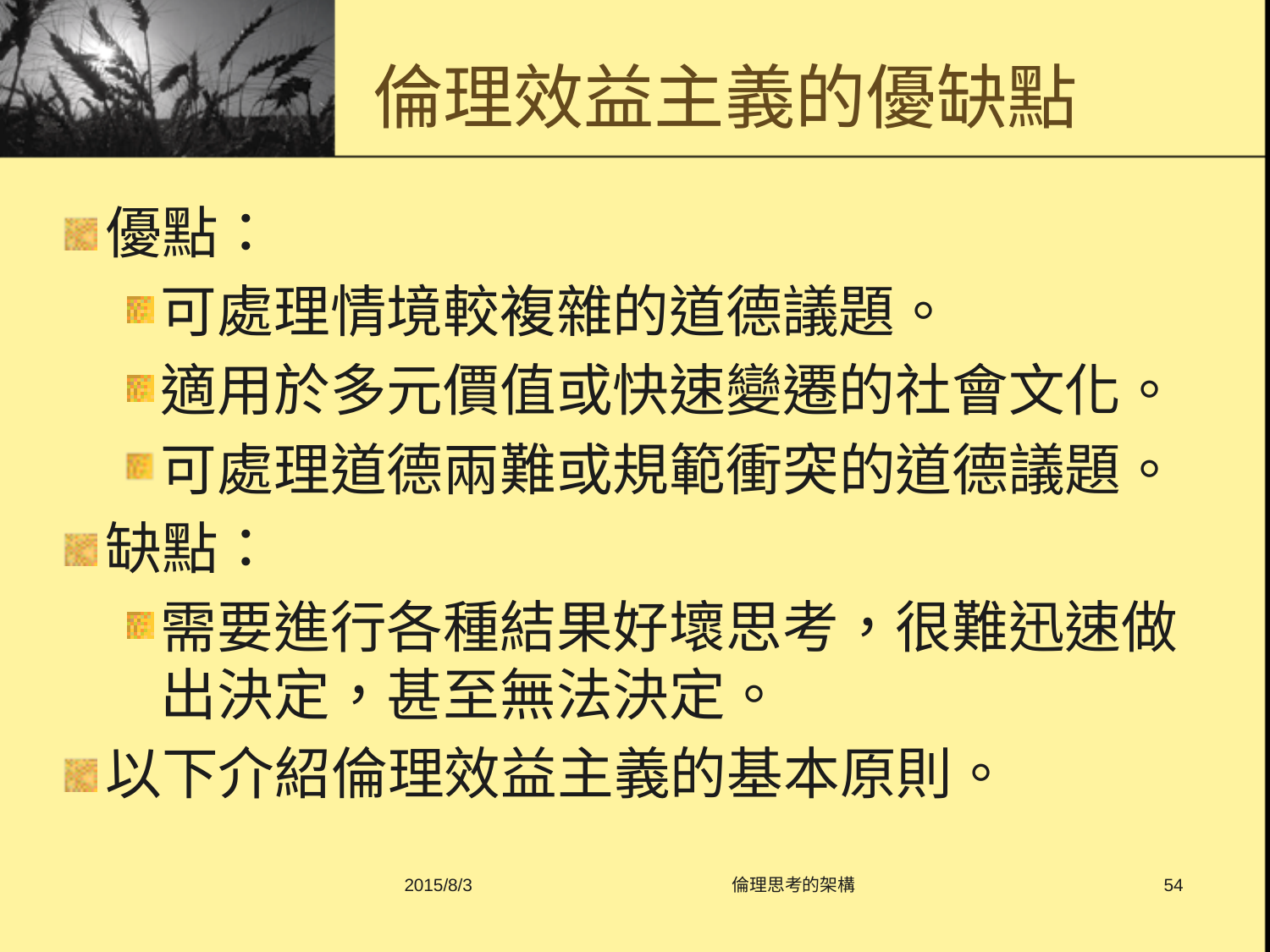

# 倫理效益主義的優缺點
優點：
可處理情境較複雜的道德議題。
適用於多元價值或快速變遷的社會文化。
可處理道德兩難或規範衝突的道德議題。
缺點：
需要進行各種結果好壞思考，很難迅速做出決定，甚至無法決定。
以下介紹倫理效益主義的基本原則。
2015/8/3
倫理思考的架構
54